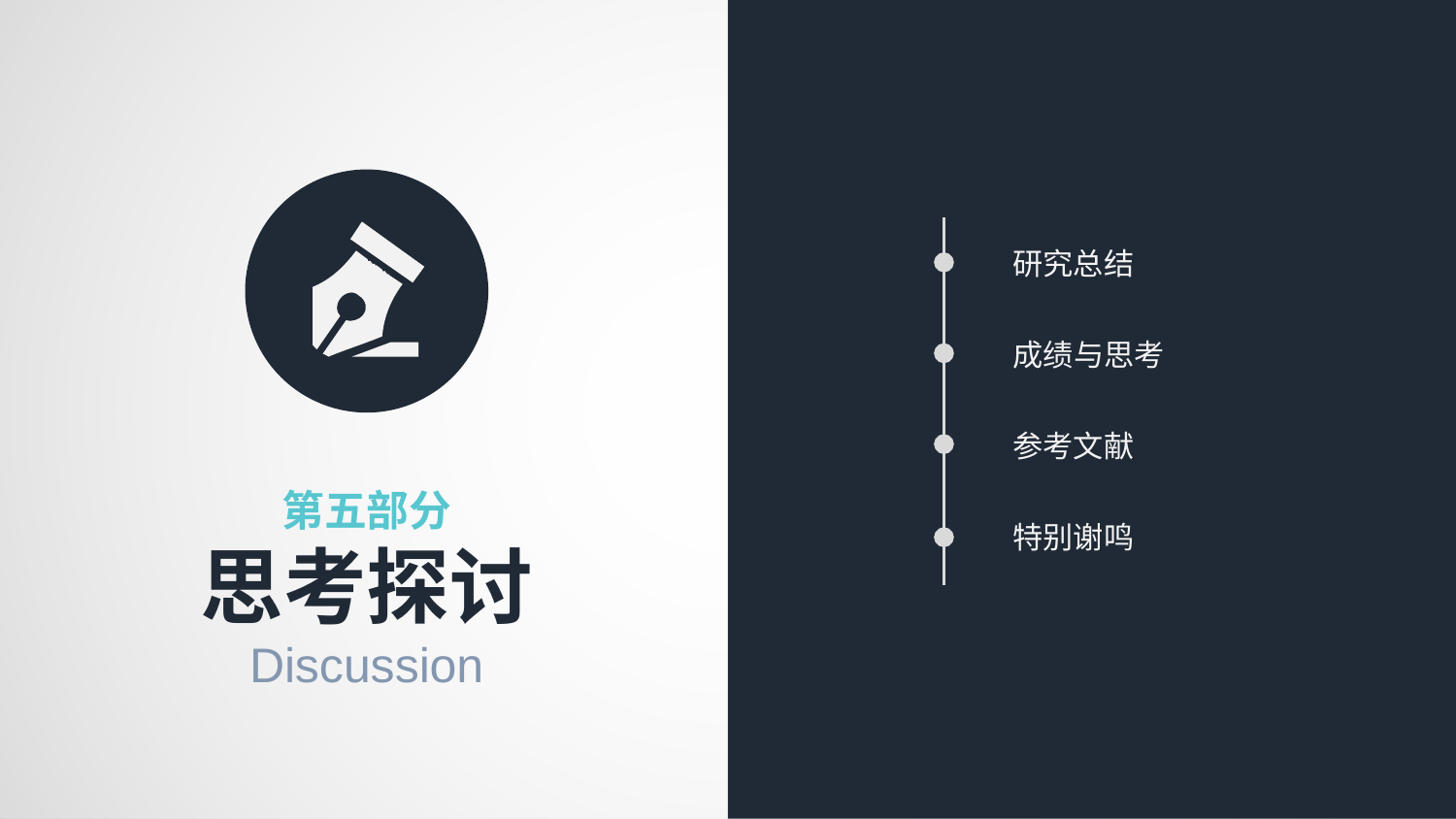

研究总结
成绩与思考
参考文献
第五部分
特别谢鸣
思考探讨
Discussion